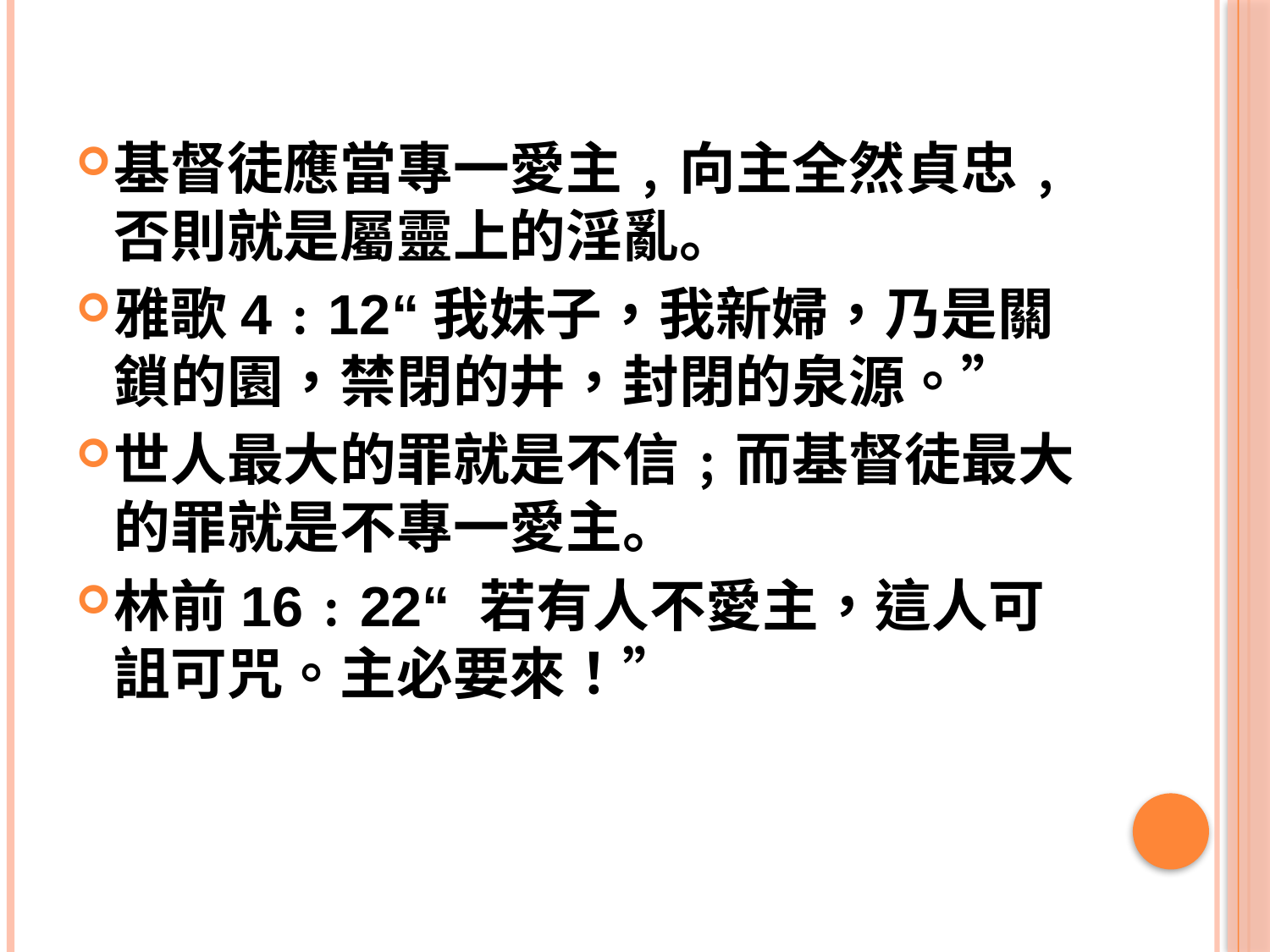

#
基督徒應當專一愛主﹐向主全然貞忠﹐否則就是屬靈上的淫亂。
雅歌4﹕12“我妹子，我新婦，乃是關鎖的園，禁閉的井，封閉的泉源。”
世人最大的罪就是不信﹔而基督徒最大的罪就是不專一愛主。
林前16﹕22“ 若有人不愛主，這人可詛可咒。主必要來！”